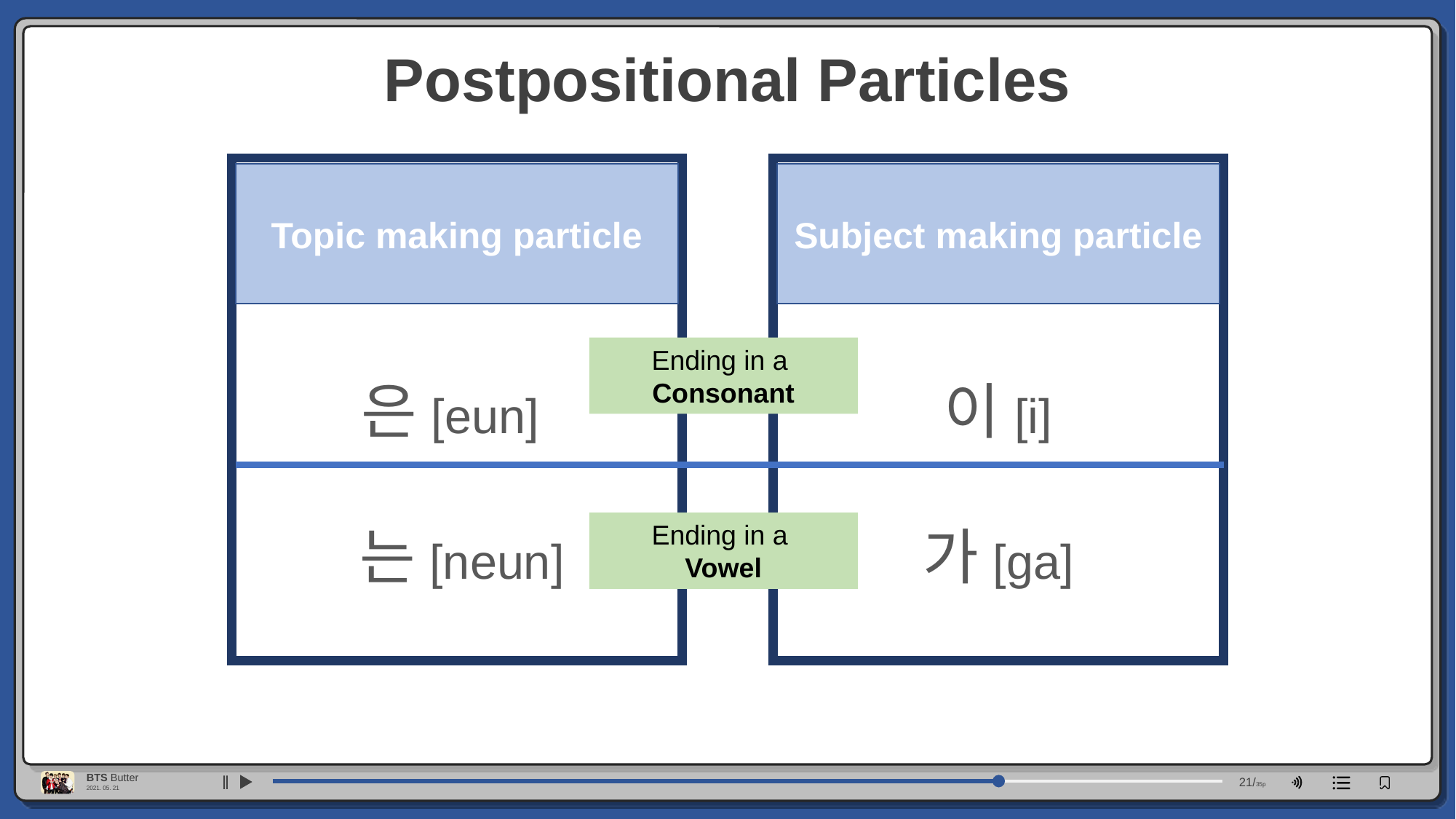

Postpositional Particles
BTS Butter
2021. 05. 21
21/35p

은[eun]

 는[neun]s[

이[i]

가[ga]
Topic making particle
Subject making particle
Ending in a
Consonant
Ending in a
Vowel